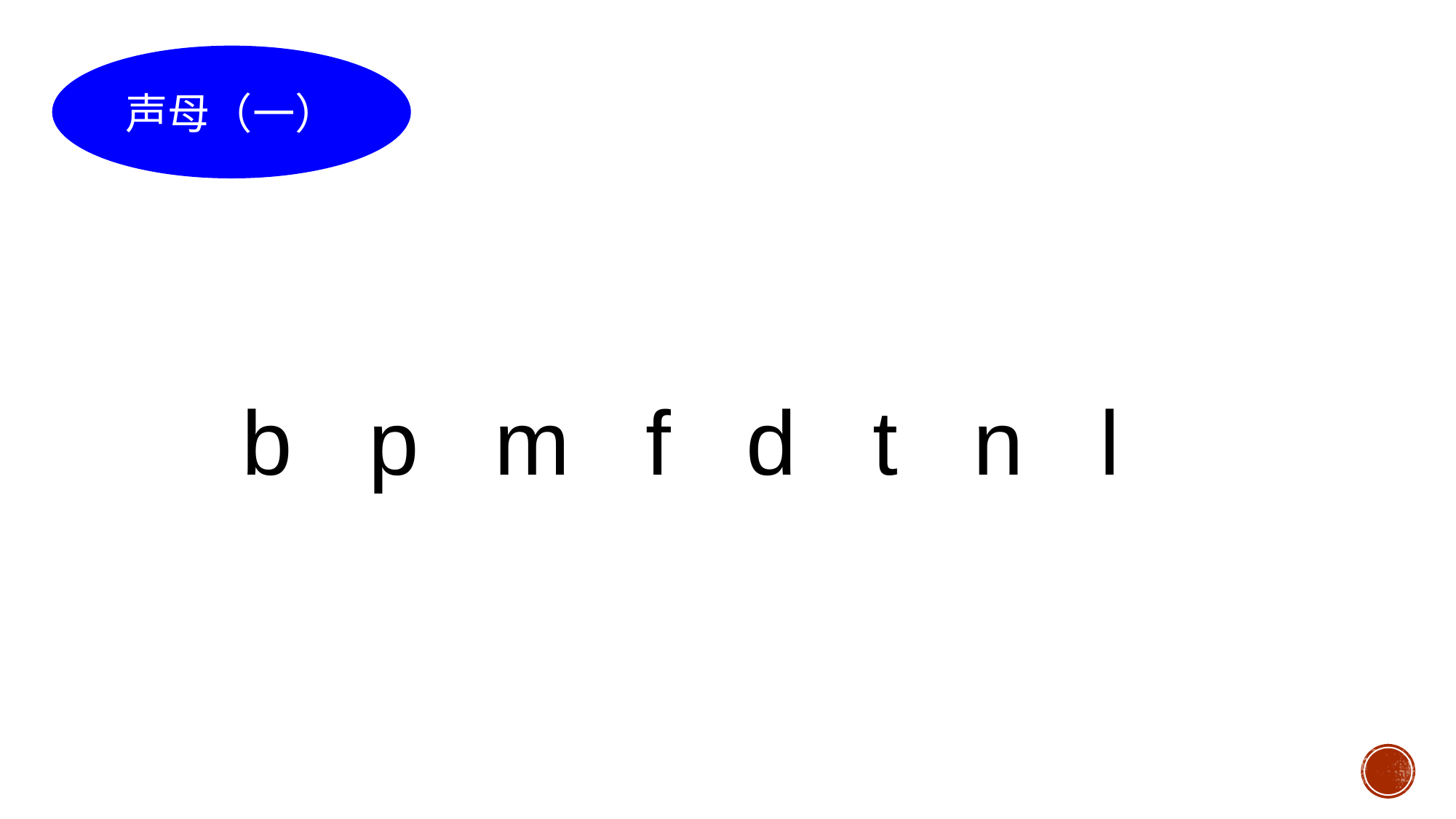

声母（一）
b   p   m   f   d   t   n   l